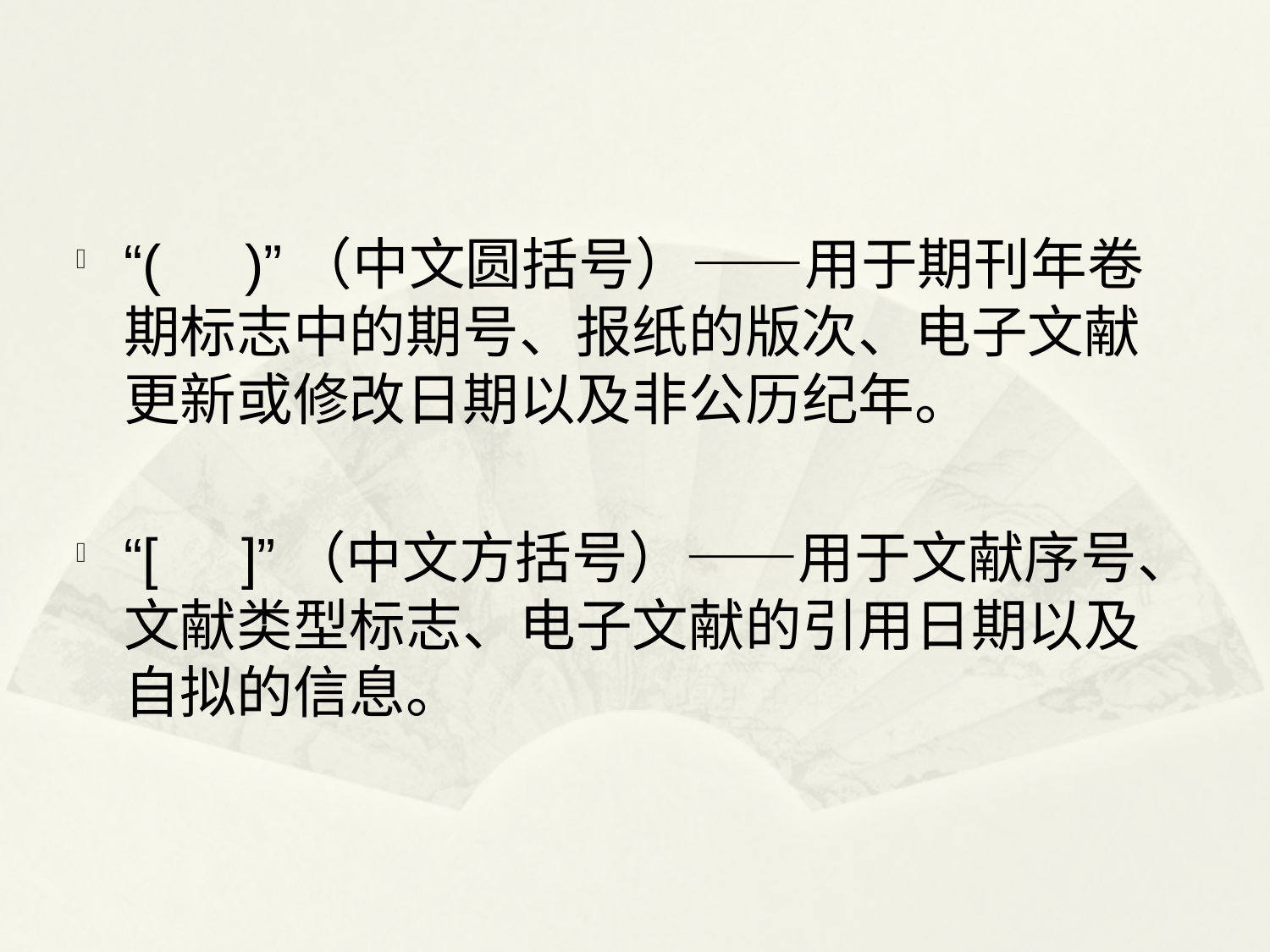

“(　)”（中文圆括号）——用于期刊年卷期标志中的期号、报纸的版次、电子文献更新或修改日期以及非公历纪年。

“[　]”（中文方括号）——用于文献序号、文献类型标志、电子文献的引用日期以及自拟的信息。